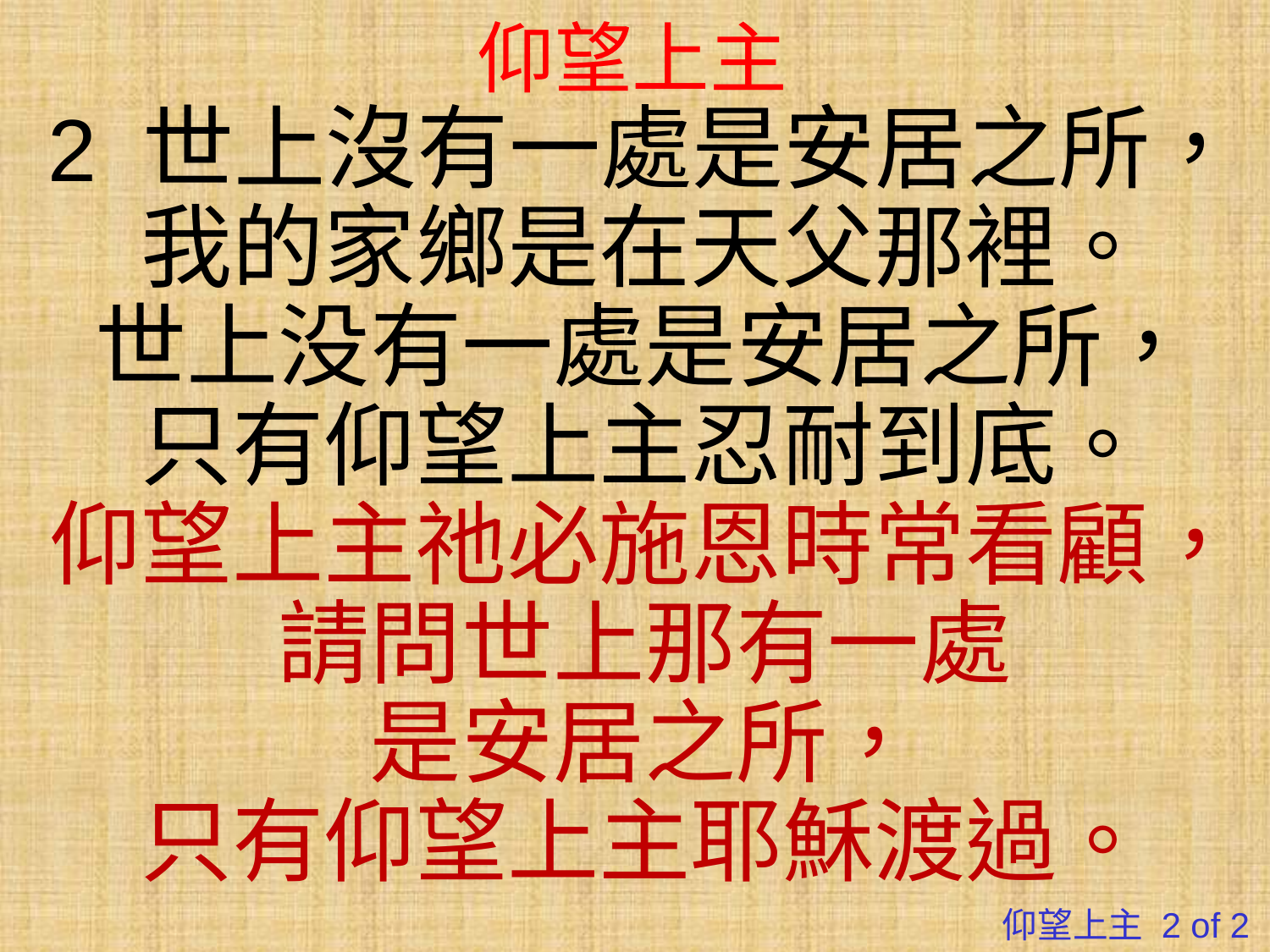

# 仰望上主
2 世上沒有一處是安居之所，我的家鄉是在天父那裡。
世上没有一處是安居之所，
只有仰望上主忍耐到底。
仰望上主祂必施恩時常看顧，
請問世上那有一處
是安居之所，
只有仰望上主耶穌渡過。

仰望上主 2 of 2